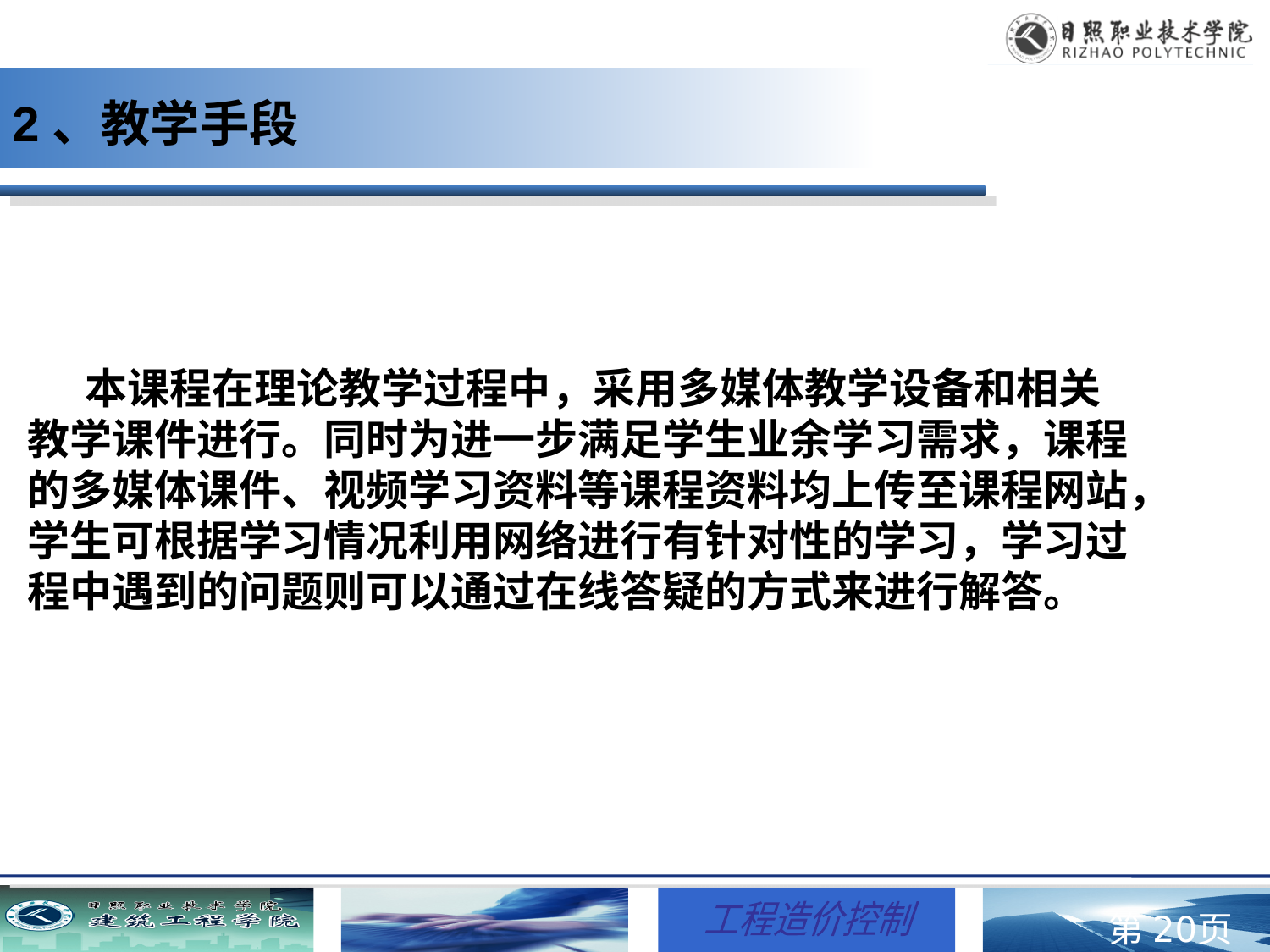

2、教学手段

     本课程在理论教学过程中，采用多媒体教学设备和相关教学课件进行。同时为进一步满足学生业余学习需求，课程的多媒体课件、视频学习资料等课程资料均上传至课程网站，学生可根据学习情况利用网络进行有针对性的学习，学习过程中遇到的问题则可以通过在线答疑的方式来进行解答。
# Hot Tip
第20页